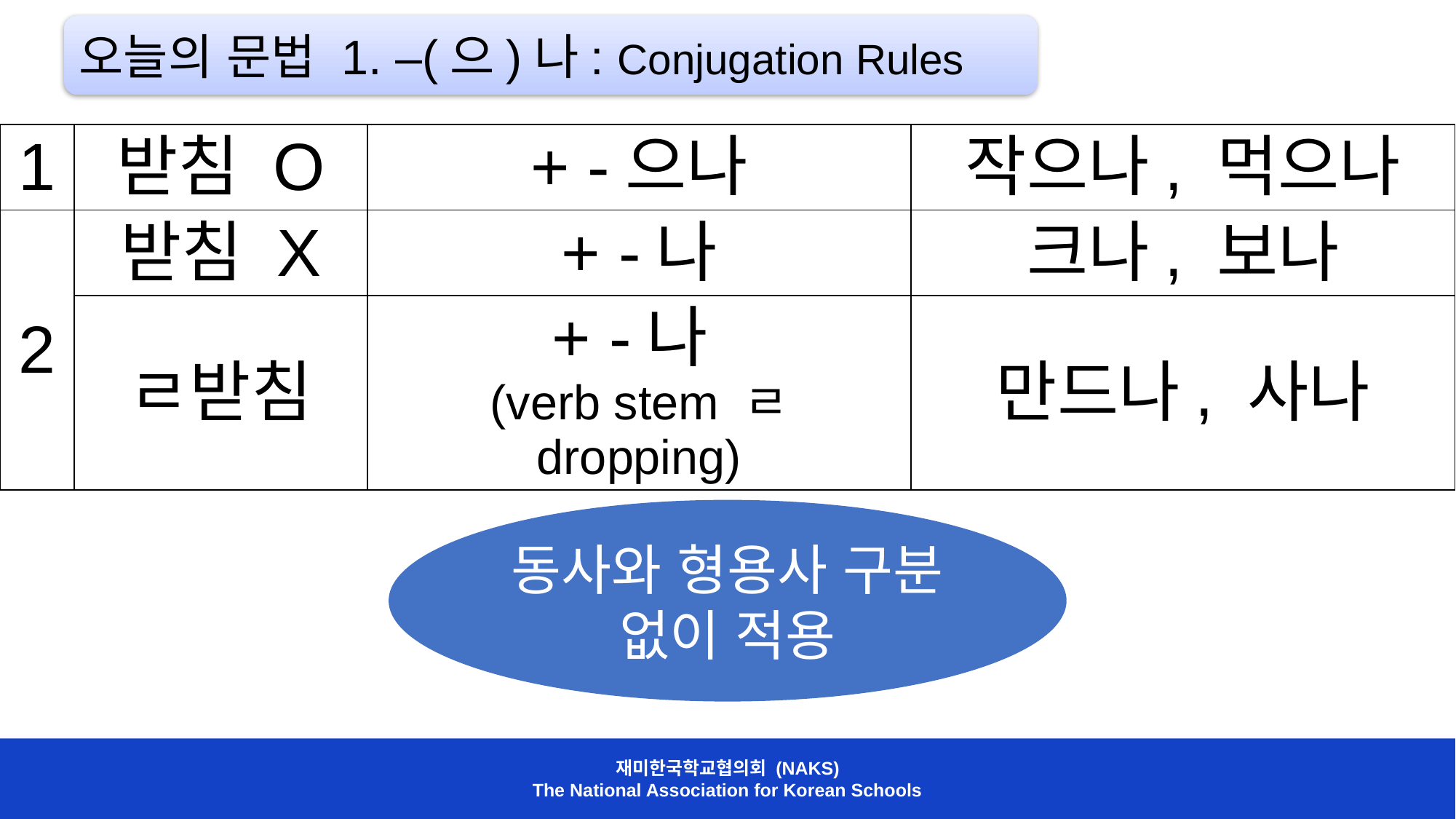

오늘의 문법 1. –(으)나: Conjugation Rules
| 1 | 받침 O | + -으나 | 작으나, 먹으나 |
| --- | --- | --- | --- |
| 2 | 받침 X | + -나 | 크나, 보나 |
|  | ㄹ받침 | + -나 (verb stem ㄹ dropping) | 만드나, 사나 |
동사와 형용사 구분 없이 적용
재미한국학교협의회 (NAKS)
The National Association for Korean Schools